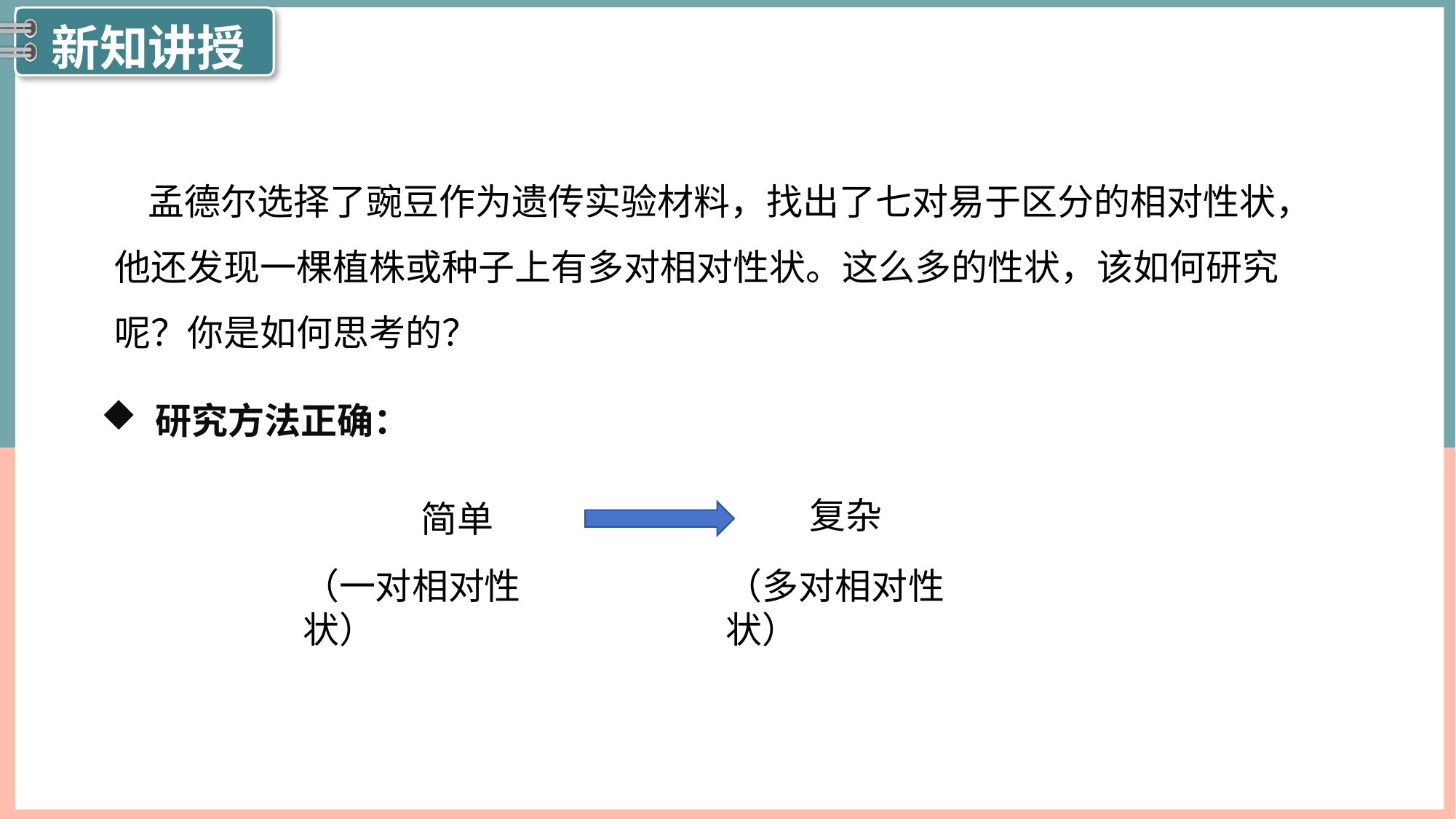

孟德尔选择了豌豆作为遗传实验材料，找出了七对易于区分的相对性状，他还发现一棵植株或种子上有多对相对性状。这么多的性状，该如何研究呢？你是如何思考的？
研究方法正确：
复杂
简单

（一对相对性状）
（多对相对性状）